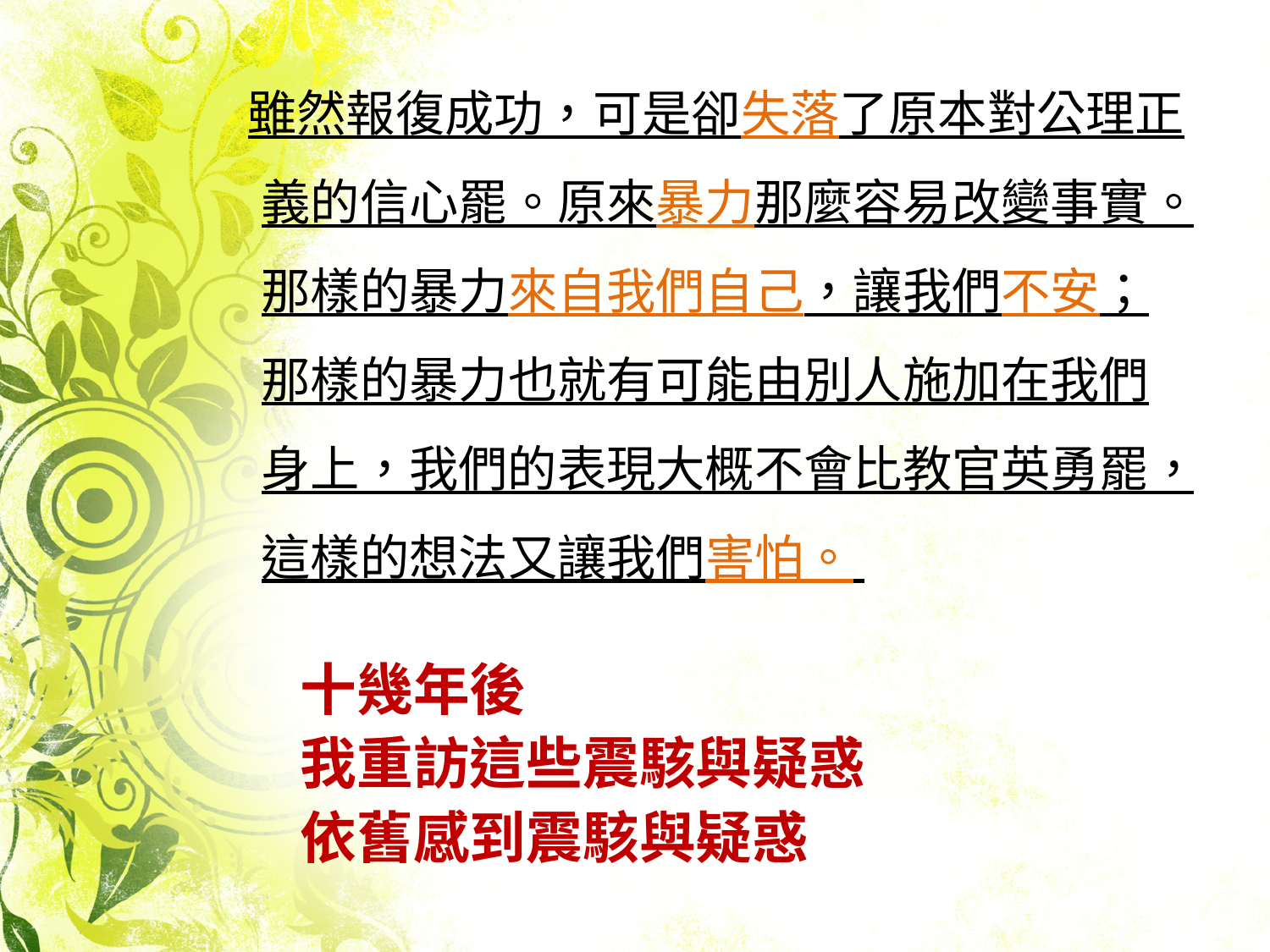

雖然報復成功，可是卻失落了原本對公理正義的信心罷。原來暴力那麼容易改變事實。那樣的暴力來自我們自己，讓我們不安；那樣的暴力也就有可能由別人施加在我們身上，我們的表現大概不會比教官英勇罷，這樣的想法又讓我們害怕。
# 十幾年後 我重訪這些震駭與疑惑 依舊感到震駭與疑惑